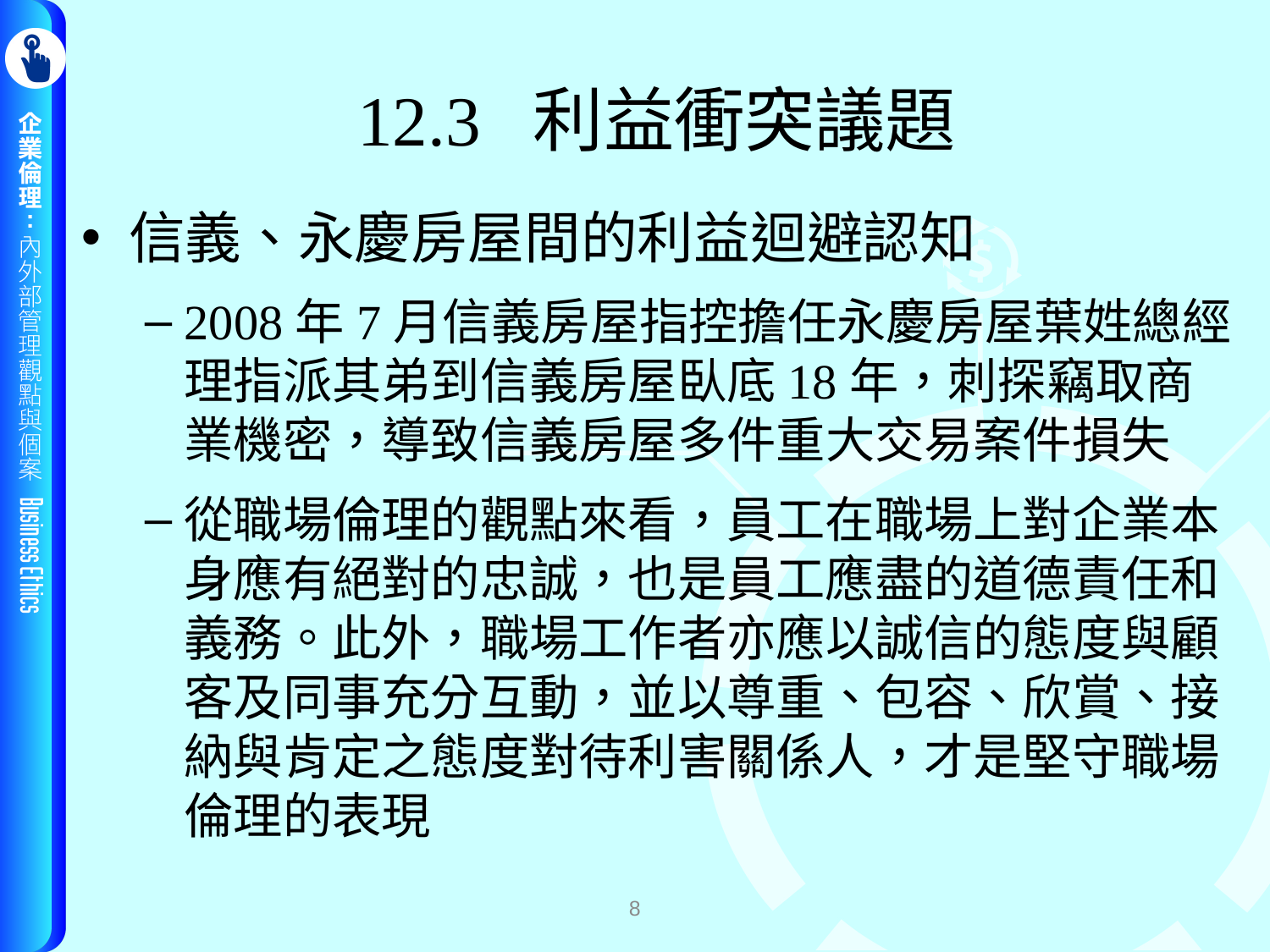

# 12.3  利益衝突議題
信義、永慶房屋間的利益迴避認知
2008年7月信義房屋指控擔任永慶房屋葉姓總經理指派其弟到信義房屋臥底18年，刺探竊取商業機密，導致信義房屋多件重大交易案件損失
從職場倫理的觀點來看，員工在職場上對企業本身應有絕對的忠誠，也是員工應盡的道德責任和義務。此外，職場工作者亦應以誠信的態度與顧客及同事充分互動，並以尊重、包容、欣賞、接納與肯定之態度對待利害關係人，才是堅守職場倫理的表現
8